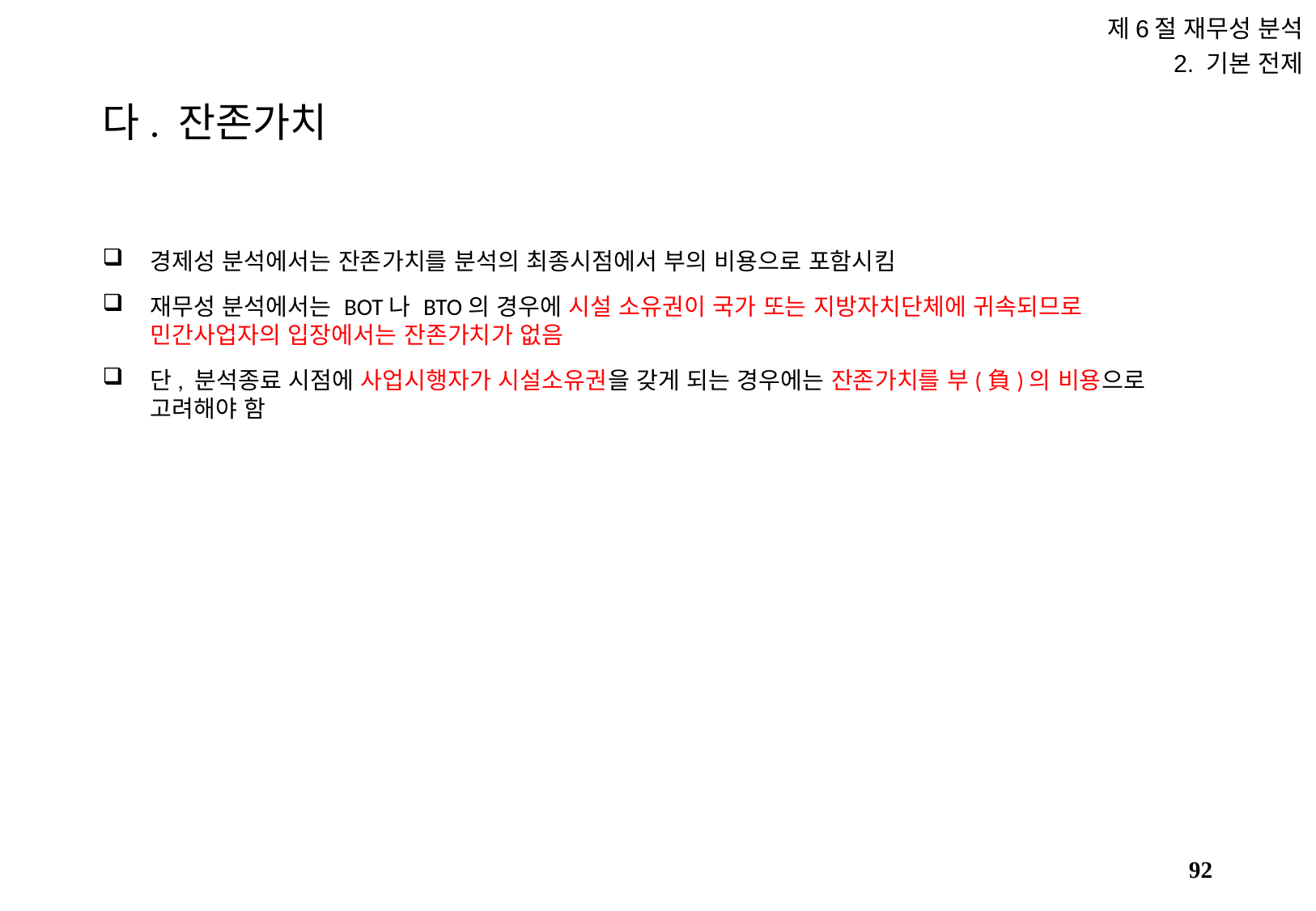

제6절 재무성 분석
2. 기본 전제
# 다. 잔존가치
경제성 분석에서는 잔존가치를 분석의 최종시점에서 부의 비용으로 포함시킴
재무성 분석에서는 BOT나 BTO의 경우에 시설 소유권이 국가 또는 지방자치단체에 귀속되므로 민간사업자의 입장에서는 잔존가치가 없음
단, 분석종료 시점에 사업시행자가 시설소유권을 갖게 되는 경우에는 잔존가치를 부(負)의 비용으로 고려해야 함
92